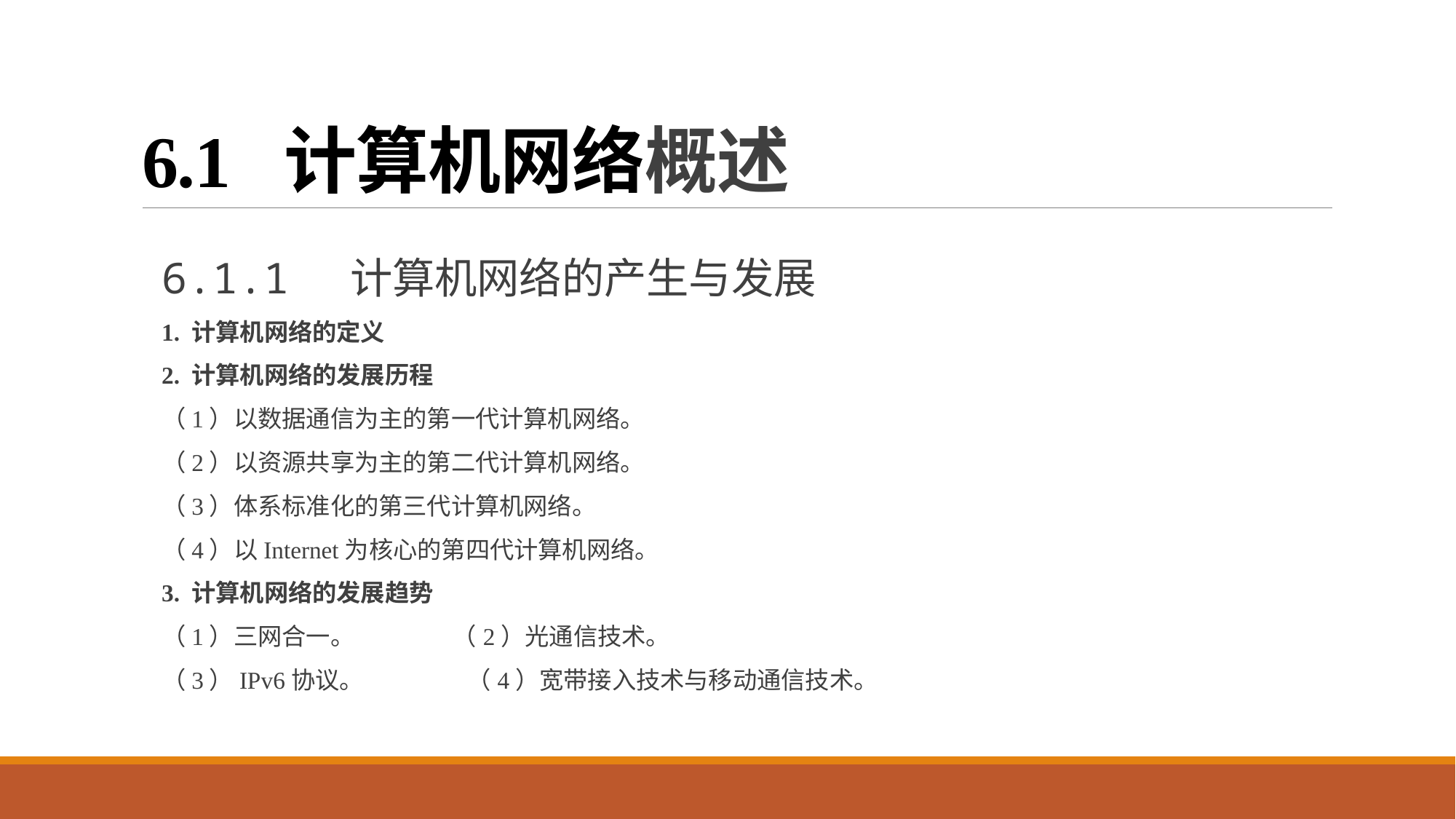

# 6.1  计算机网络概述
6.1.1  计算机网络的产生与发展
1. 计算机网络的定义
2. 计算机网络的发展历程
（1）以数据通信为主的第一代计算机网络。
（2）以资源共享为主的第二代计算机网络。
（3）体系标准化的第三代计算机网络。
（4）以Internet为核心的第四代计算机网络。
3. 计算机网络的发展趋势
（1）三网合一。                  （2）光通信技术。
（3）IPv6协议。                   （4）宽带接入技术与移动通信技术。